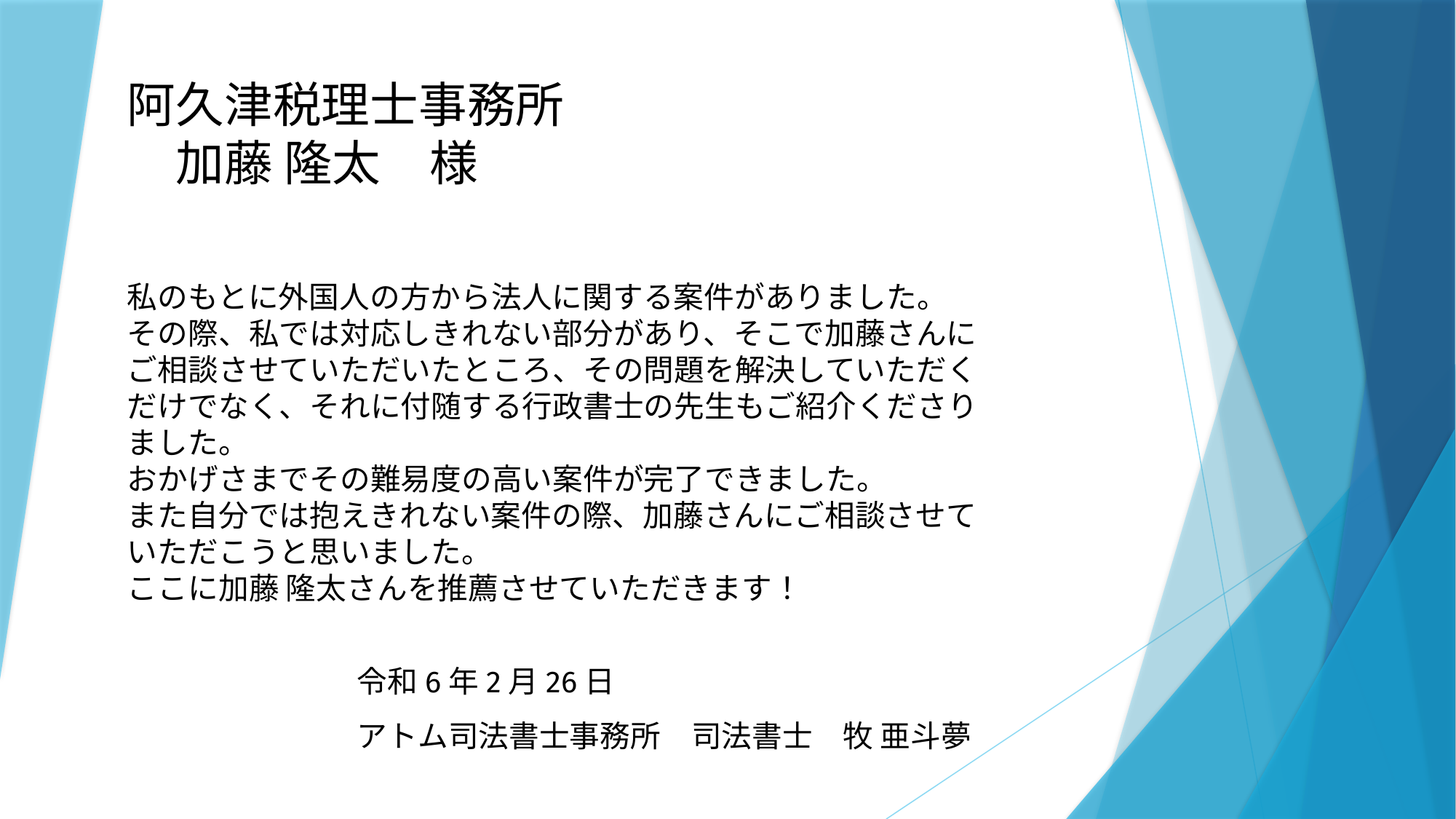

阿久津税理士事務所
　加藤 隆太　様
私のもとに外国人の方から法人に関する案件がありました。
その際、私では対応しきれない部分があり、そこで加藤さんにご相談させていただいたところ、その問題を解決していただくだけでなく、それに付随する行政書士の先生もご紹介くださりました。
おかげさまでその難易度の高い案件が完了できました。
また自分では抱えきれない案件の際、加藤さんにご相談させていただこうと思いました。
ここに加藤 隆太さんを推薦させていただきます！

令和6年2月26日
アトム司法書士事務所　司法書士　牧 亜斗夢